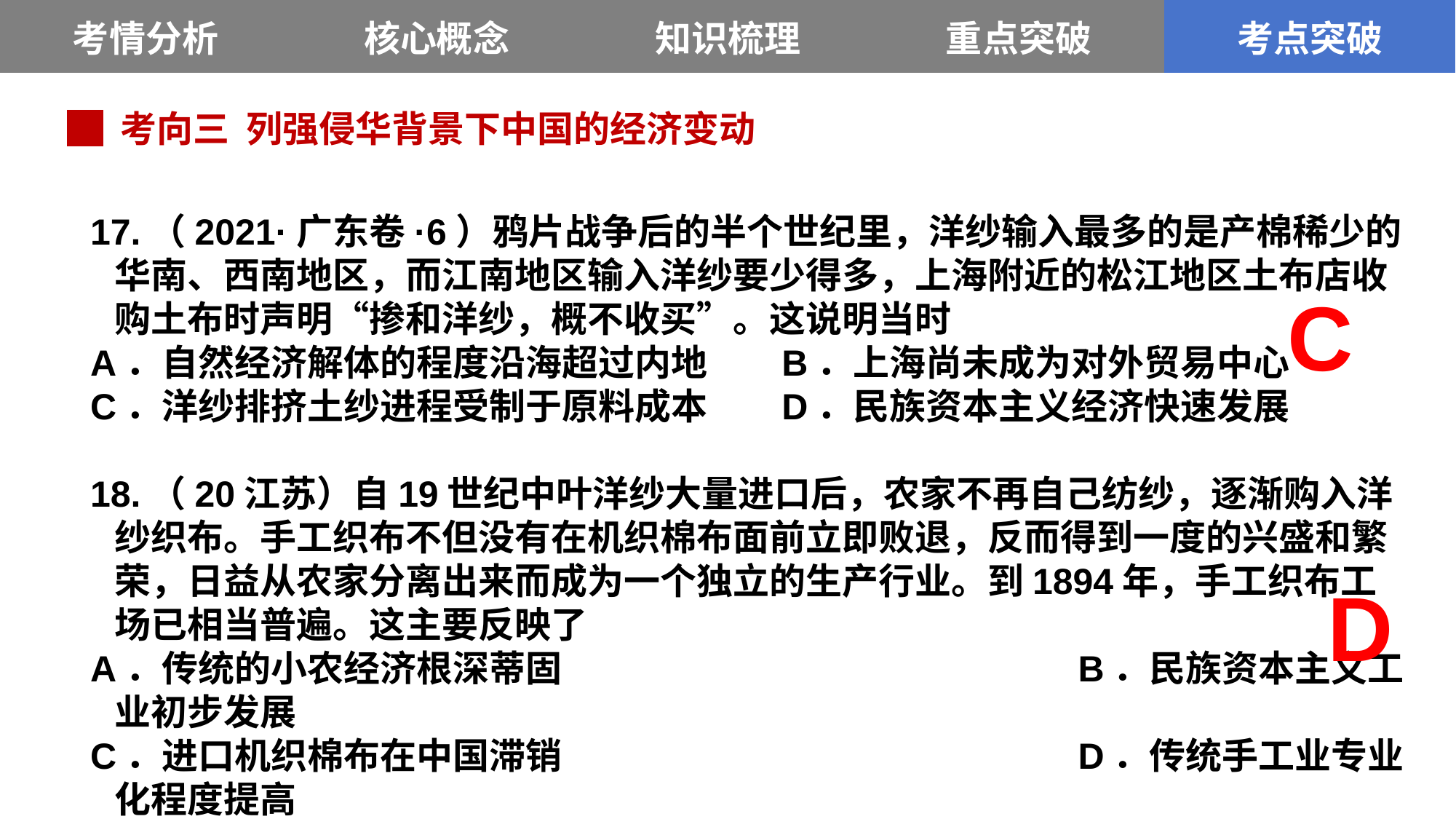

| 考情分析 | 核心概念 | 知识梳理 | 重点突破 | 考点突破 |
| --- | --- | --- | --- | --- |
█ 考向三  列强侵华背景下中国的经济变动
17.（2021·广东卷·6）鸦片战争后的半个世纪里，洋纱输入最多的是产棉稀少的华南、西南地区，而江南地区输入洋纱要少得多，上海附近的松江地区土布店收购土布时声明“掺和洋纱，概不收买”。这说明当时
A．自然经济解体的程度沿海超过内地        B．上海尚未成为对外贸易中心
C．洋纱排挤土纱进程受制于原料成本        D．民族资本主义经济快速发展

18.（20江苏）自19世纪中叶洋纱大量进口后，农家不再自己纺纱，逐渐购入洋纱织布。手工织布不但没有在机织棉布面前立即败退，反而得到一度的兴盛和繁荣，日益从农家分离出来而成为一个独立的生产行业。到1894年，手工织布工场已相当普遍。这主要反映了
A．传统的小农经济根深蒂固				          B．民族资本主义工业初步发展
C．进口机织棉布在中国滞销				          D．传统手工业专业化程度提高
C
D